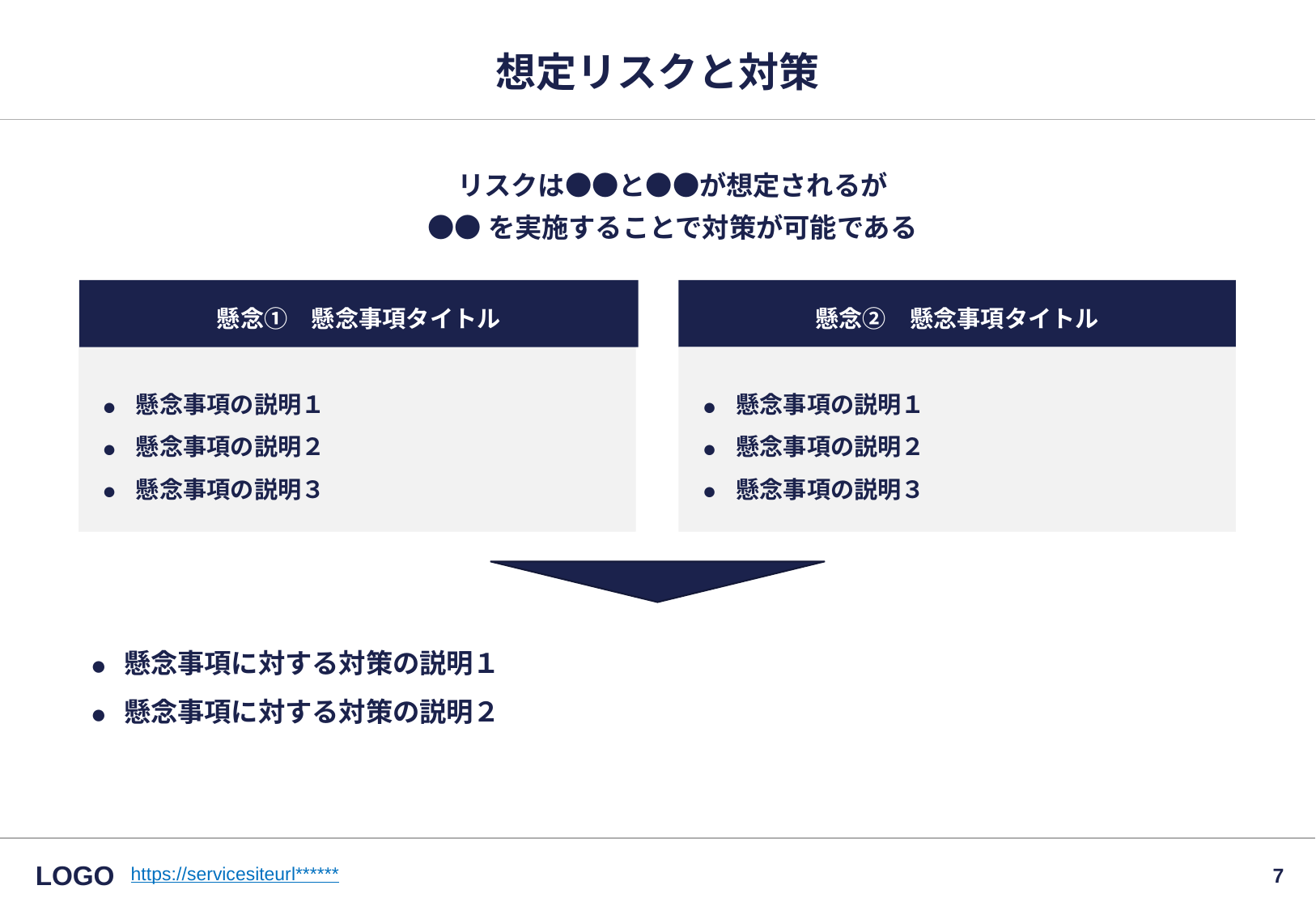

# 想定リスクと対策
リスクは●●と●●が想定されるが
●●を実施することで対策が可能である
懸念①　懸念事項タイトル
懸念②　懸念事項タイトル
懸念事項の説明１
懸念事項の説明２
懸念事項の説明３
懸念事項の説明１
懸念事項の説明２
懸念事項の説明３

懸念事項に対する対策の説明１
懸念事項に対する対策の説明２
LOGO
7
https://servicesiteurl******